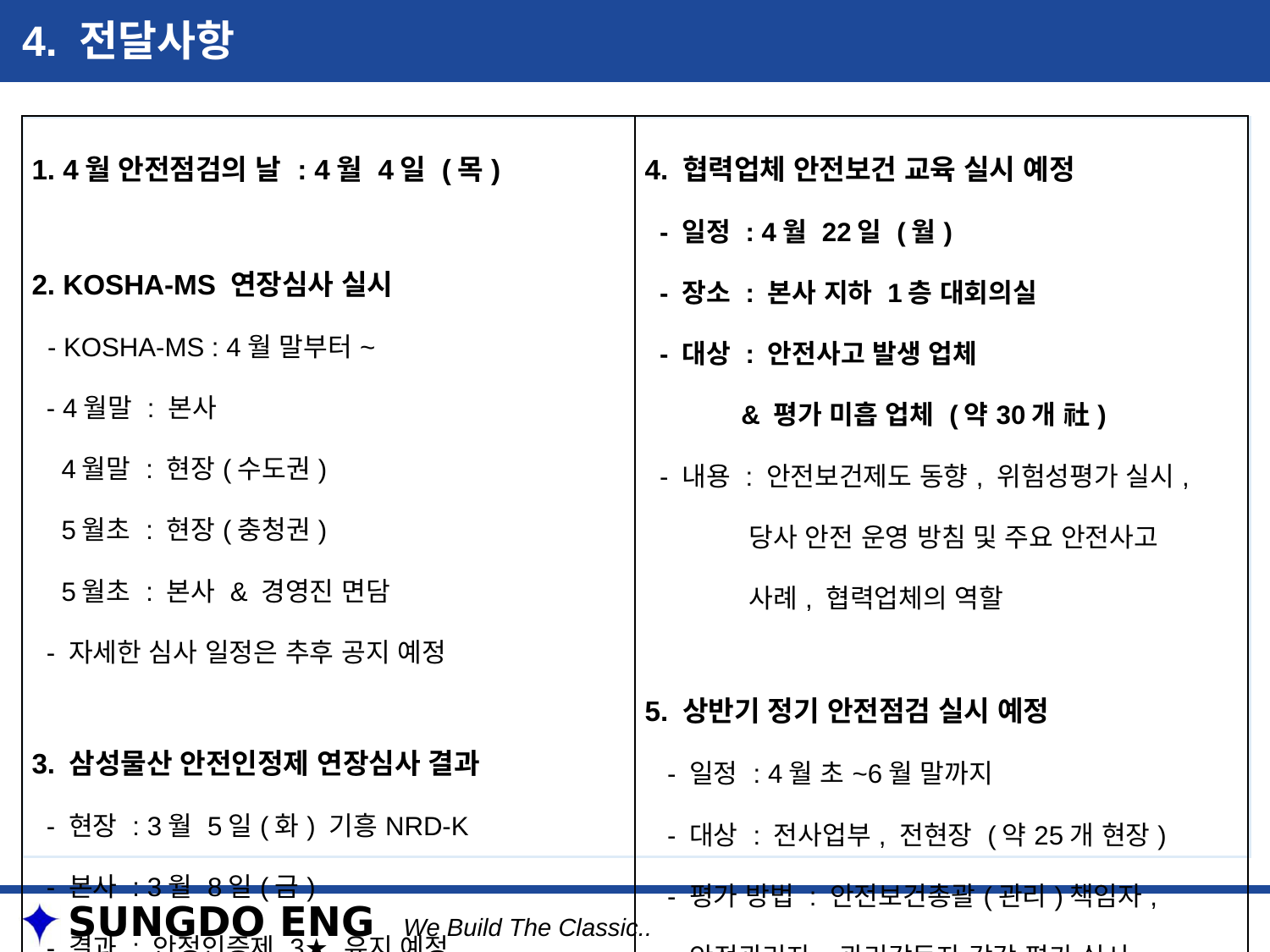

4. 전달사항
| 1. 4월 안전점검의 날 : 4월 4일 (목) 2. KOSHA-MS 연장심사 실시 - KOSHA-MS : 4월 말부터~ - 4월말 : 본사 4월말 : 현장(수도권) 5월초 : 현장(충청권) 5월초 : 본사 & 경영진 면담 - 자세한 심사 일정은 추후 공지 예정 3. 삼성물산 안전인정제 연장심사 결과 - 현장 : 3월 5일(화) 기흥NRD-K - 본사 : 3월 8일(금) - 결과 : 안정인증제 3★ 유지 예정 | 4. 협력업체 안전보건 교육 실시 예정 - 일정 : 4월 22일 (월) - 장소 : 본사 지하 1층 대회의실 - 대상 : 안전사고 발생 업체 & 평가 미흡 업체 (약30개 社) - 내용 : 안전보건제도 동향, 위험성평가 실시, 당사 안전 운영 방침 및 주요 안전사고 사례, 협력업체의 역할 5. 상반기 정기 안전점검 실시 예정 - 일정 : 4월 초~6월 말까지 - 대상 : 전사업부, 전현장 (약25개 현장) - 평가 방법 : 안전보건총괄(관리)책임자, 안전관리자, 관리감독자 각각 평가 실시 |
| --- | --- |